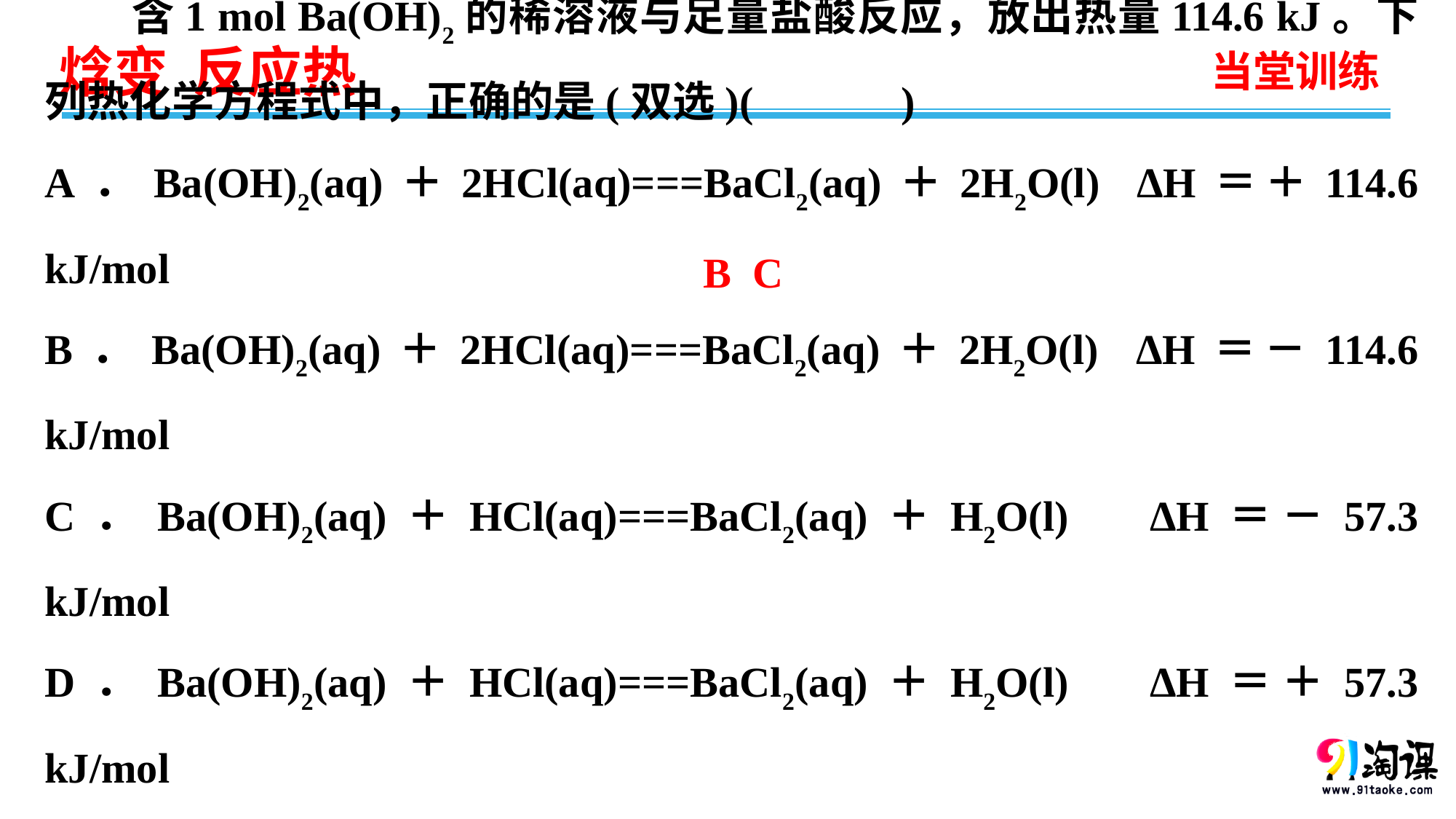

当堂训练
　　含1 mol Ba(OH)2的稀溶液与足量盐酸反应，放出热量114.6 kJ。下列热化学方程式中，正确的是(双选)(　　　)
A．Ba(OH)2(aq)＋2HCl(aq)===BaCl2(aq)＋2H2O(l)  ΔH＝＋114.6 kJ/mol
B．Ba(OH)2(aq)＋2HCl(aq)===BaCl2(aq)＋2H2O(l)  ΔH＝－114.6 kJ/mol
C．Ba(OH)2(aq)＋HCl(aq)===BaCl2(aq)＋H2O(l)    ΔH＝－57.3 kJ/mol
D．Ba(OH)2(aq)＋HCl(aq)===BaCl2(aq)＋H2O(l)    ΔH＝＋57.3 kJ/mol
B  C